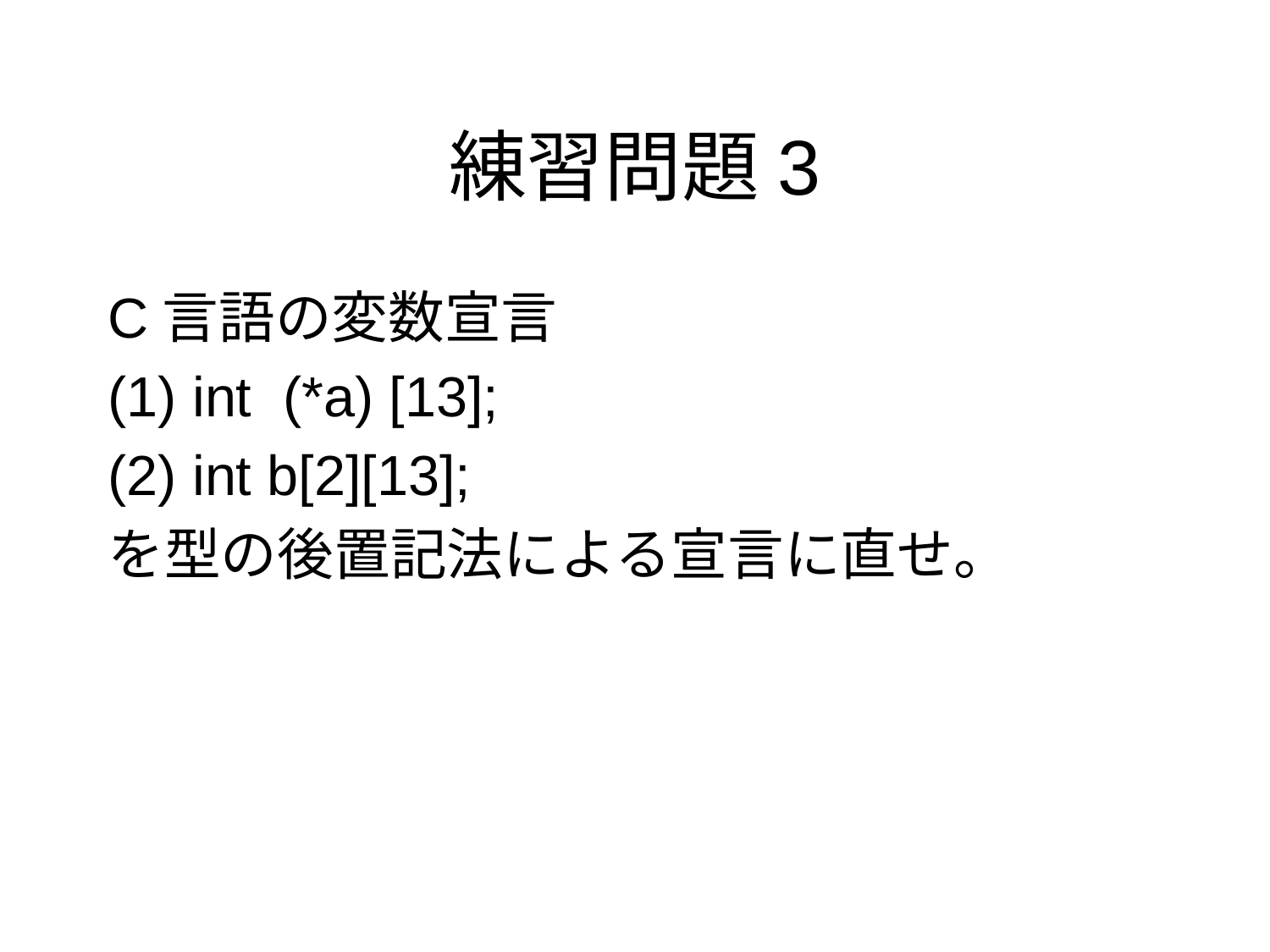

# 練習問題3
C言語の変数宣言
(1) int  (*a) [13];
(2) int b[2][13];
を型の後置記法による宣言に直せ。